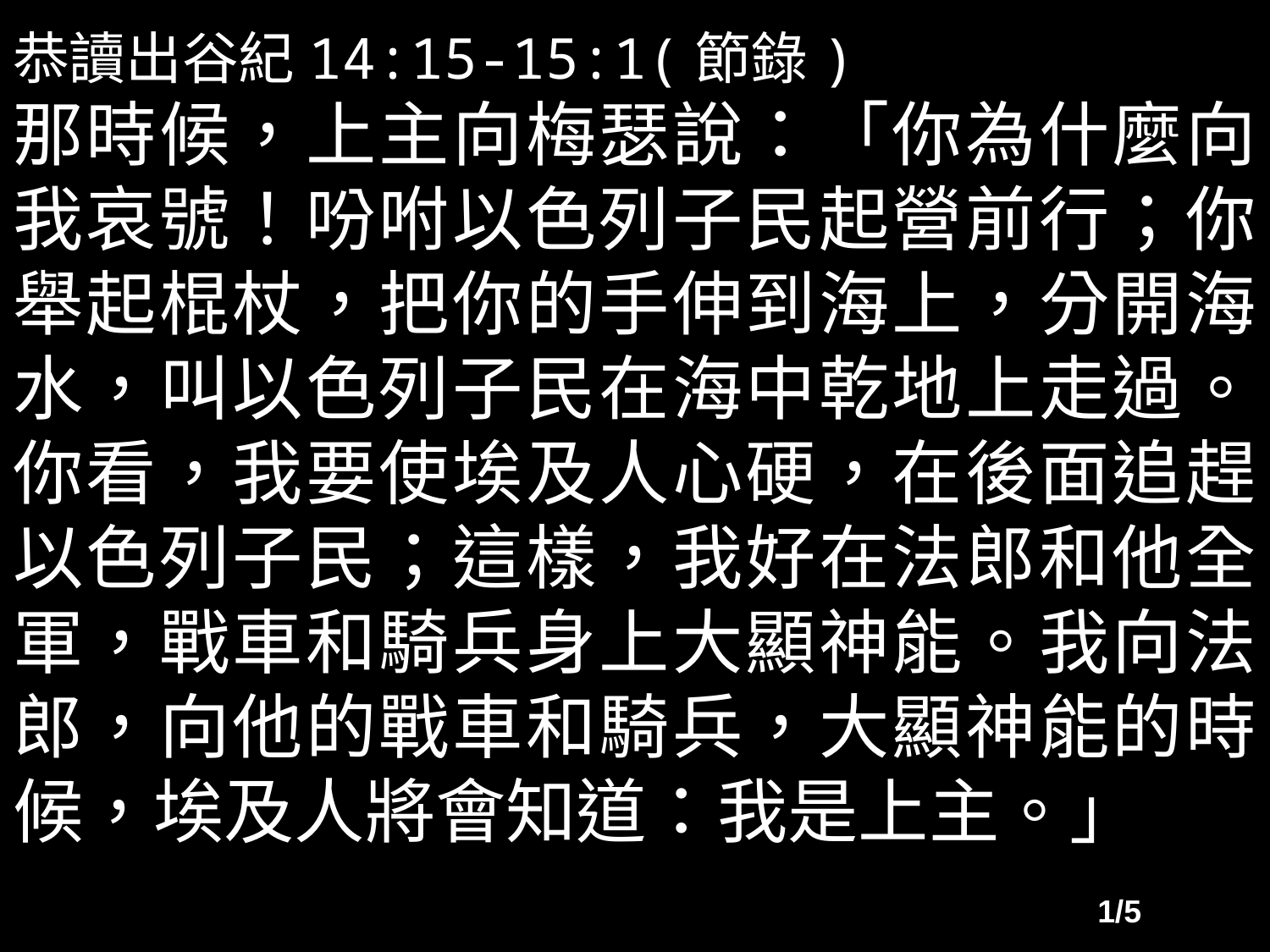

恭讀出谷紀14:15-15:1(節錄)
那時候，上主向梅瑟說：「你為什麼向我哀號！吩咐以色列子民起營前行；你舉起棍杖，把你的手伸到海上，分開海水，叫以色列子民在海中乾地上走過。你看，我要使埃及人心硬，在後面追趕以色列子民；這樣，我好在法郎和他全軍，戰車和騎兵身上大顯神能。我向法郎，向他的戰車和騎兵，大顯神能的時候，埃及人將會知道：我是上主。」
1/5